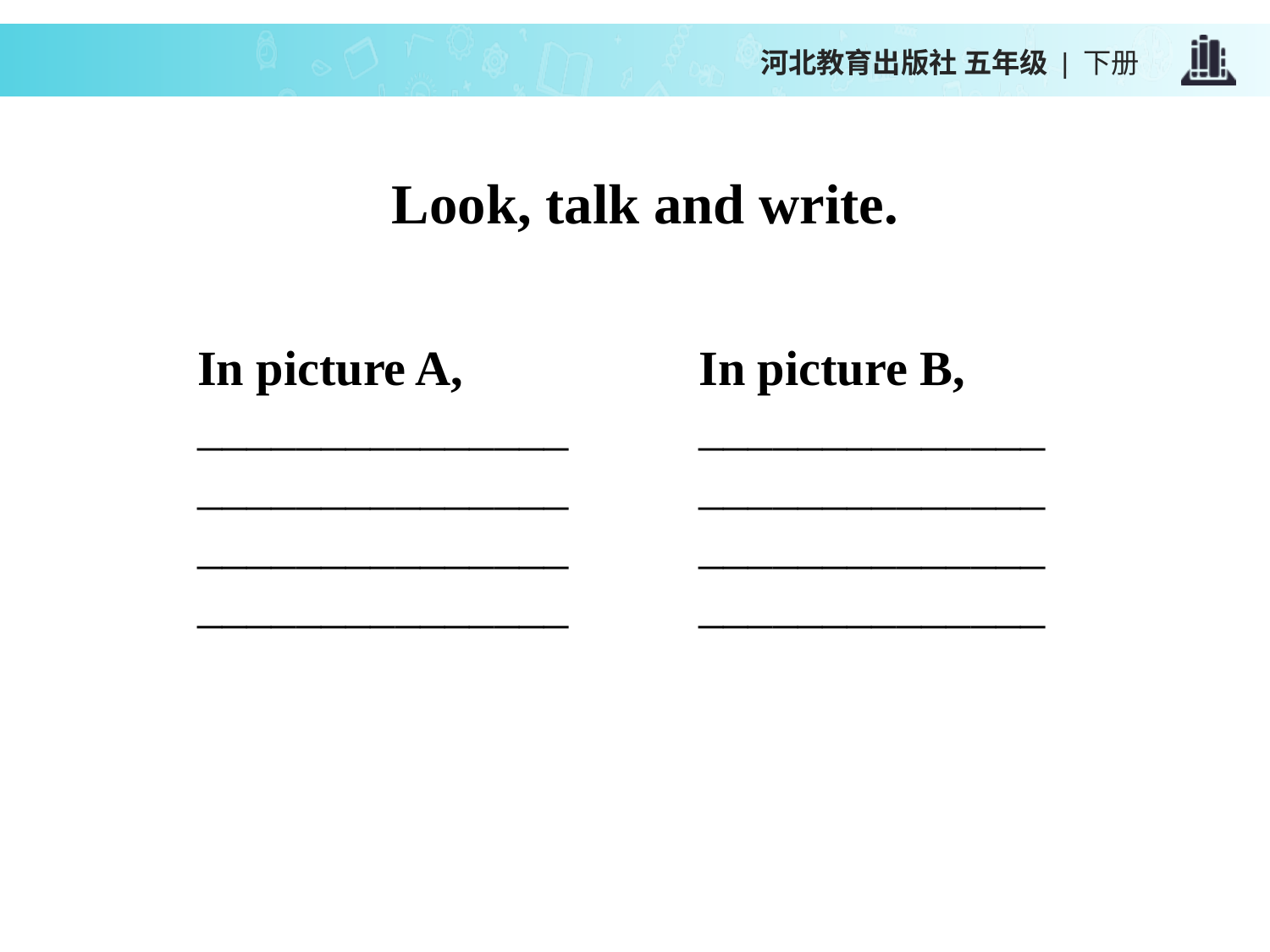

河北教育出版社 五年级 | 下册
Look, talk and write.
In picture B, ________________________________________________________
In picture A, _______________
_______________
_______________
_______________